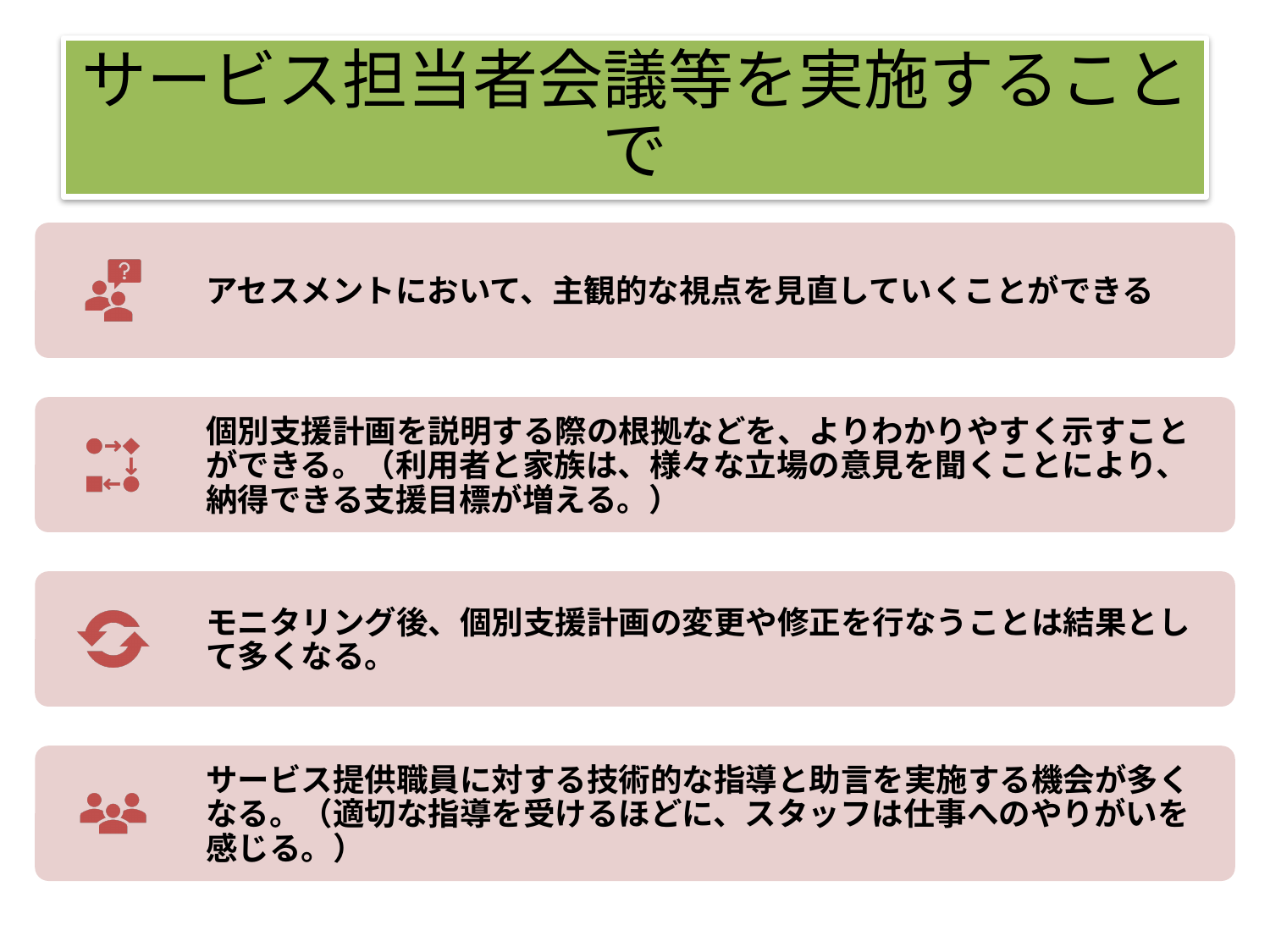

# サービス担当者会議等を実施することで
アセスメントにおいて、主観的な視点を見直していくことができる
個別支援計画を説明する際の根拠などを、よりわかりやすく示すことができる。（利用者と家族は、様々な立場の意見を聞くことにより、納得できる支援目標が増える。）
モニタリング後、個別支援計画の変更や修正を行なうことは結果として多くなる。
サービス提供職員に対する技術的な指導と助言を実施する機会が多くなる。（適切な指導を受けるほどに、スタッフは仕事へのやりがいを感じる。）